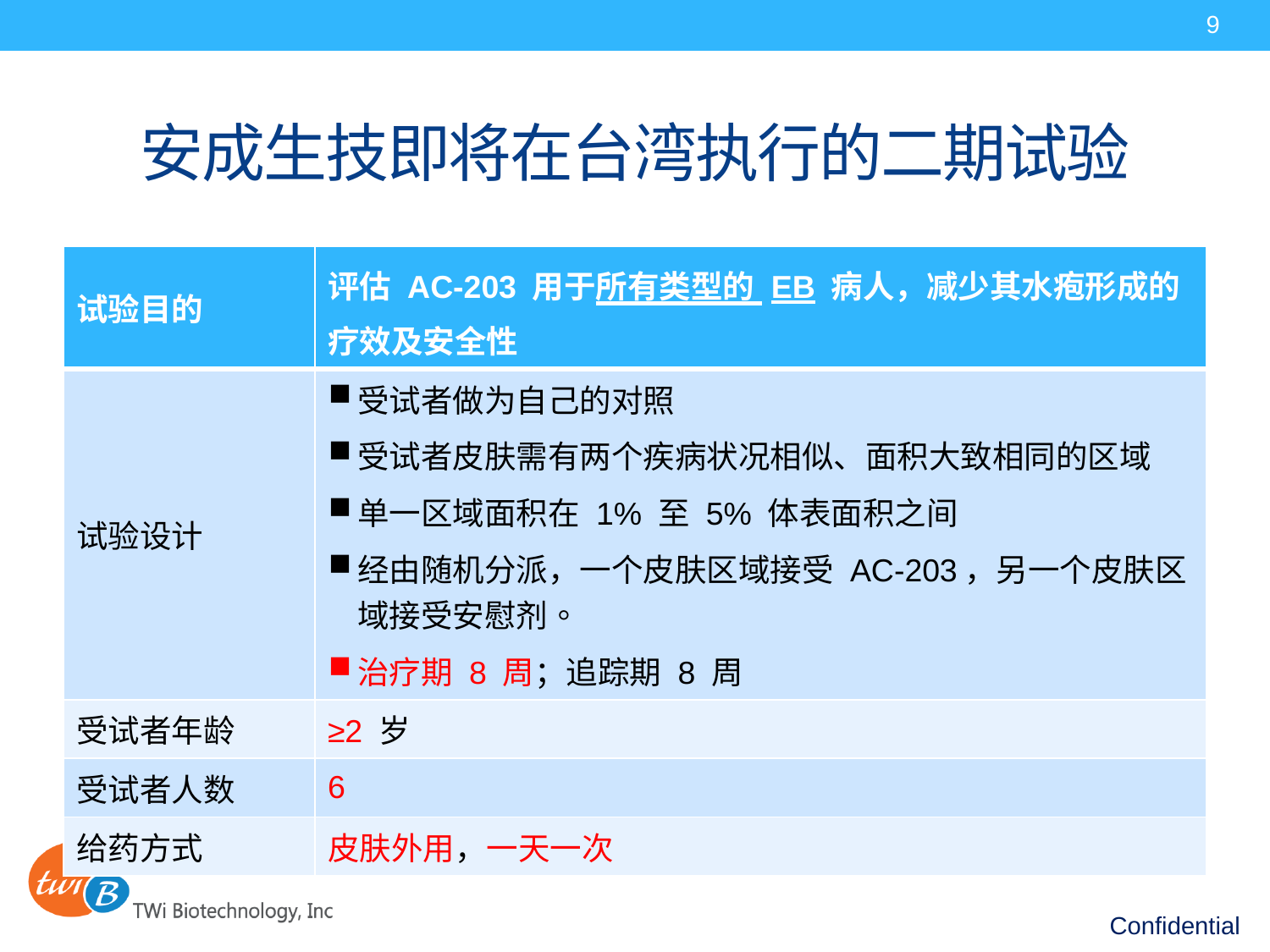

安成生技即将在台湾执行的二期试验
| 试验目的 | 评估 AC-203 用于所有类型的 EB 病人，减少其水疱形成的疗效及安全性 |
| --- | --- |
| 试验设计 | 受试者做为自己的对照 受试者皮肤需有两个疾病状况相似、面积大致相同的区域 单一区域面积在 1% 至 5% 体表面积之间 经由随机分派，一个皮肤区域接受 AC-203，另一个皮肤区域接受安慰剂。 治疗期 8 周；追踪期 8 周 |
| 受试者年龄 | ≥2 岁 |
| 受试者人数 | 6 |
| 给药方式 | 皮肤外用，一天一次 |